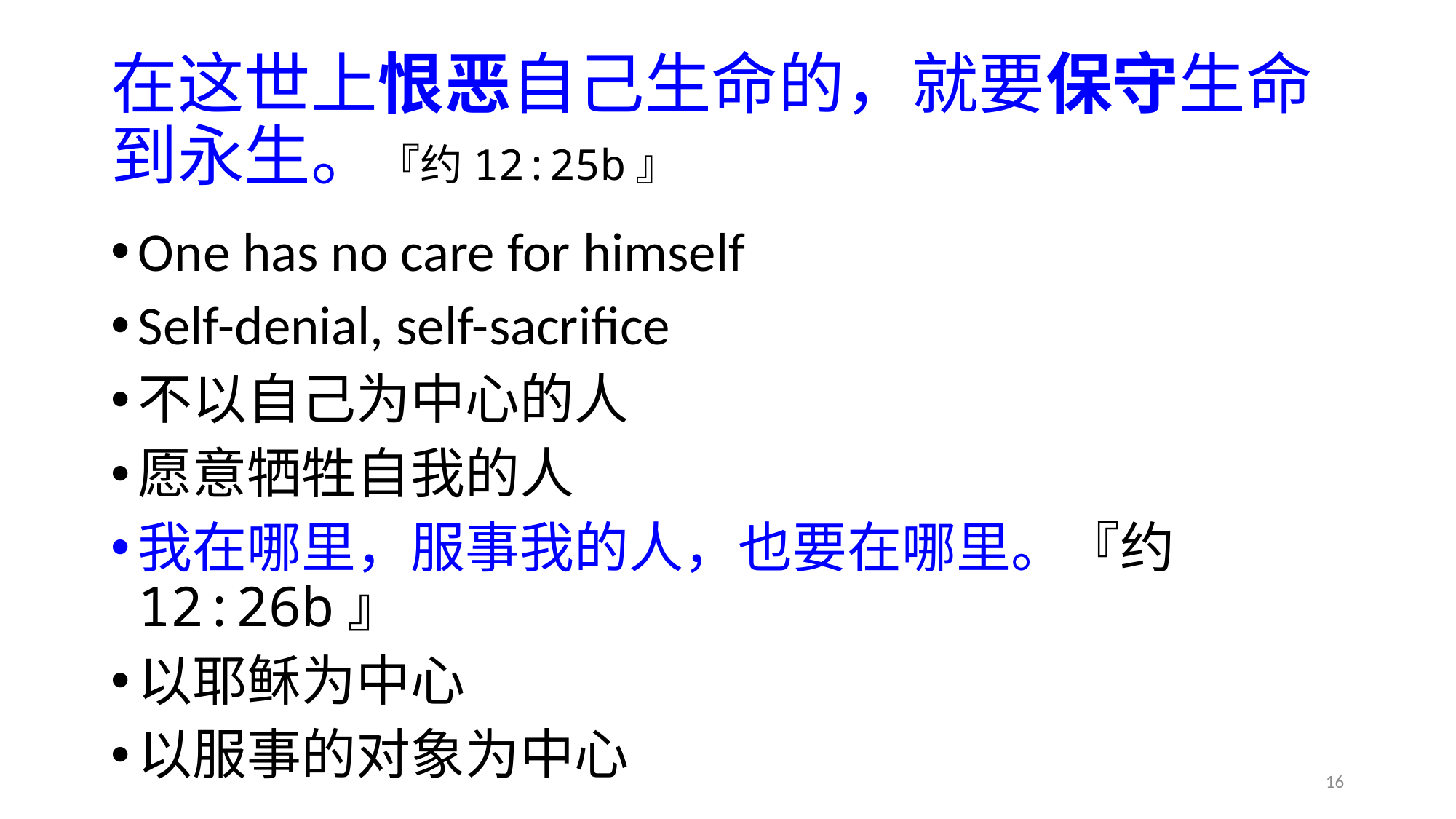

# 在这世上恨恶自己生命的，就要保守生命到永生。『约12:25b』
One has no care for himself
Self-denial, self-sacrifice
不以自己为中心的人
愿意牺牲自我的人
我在哪里，服事我的人，也要在哪里。『约12:26b』
以耶稣为中心
以服事的对象为中心
16